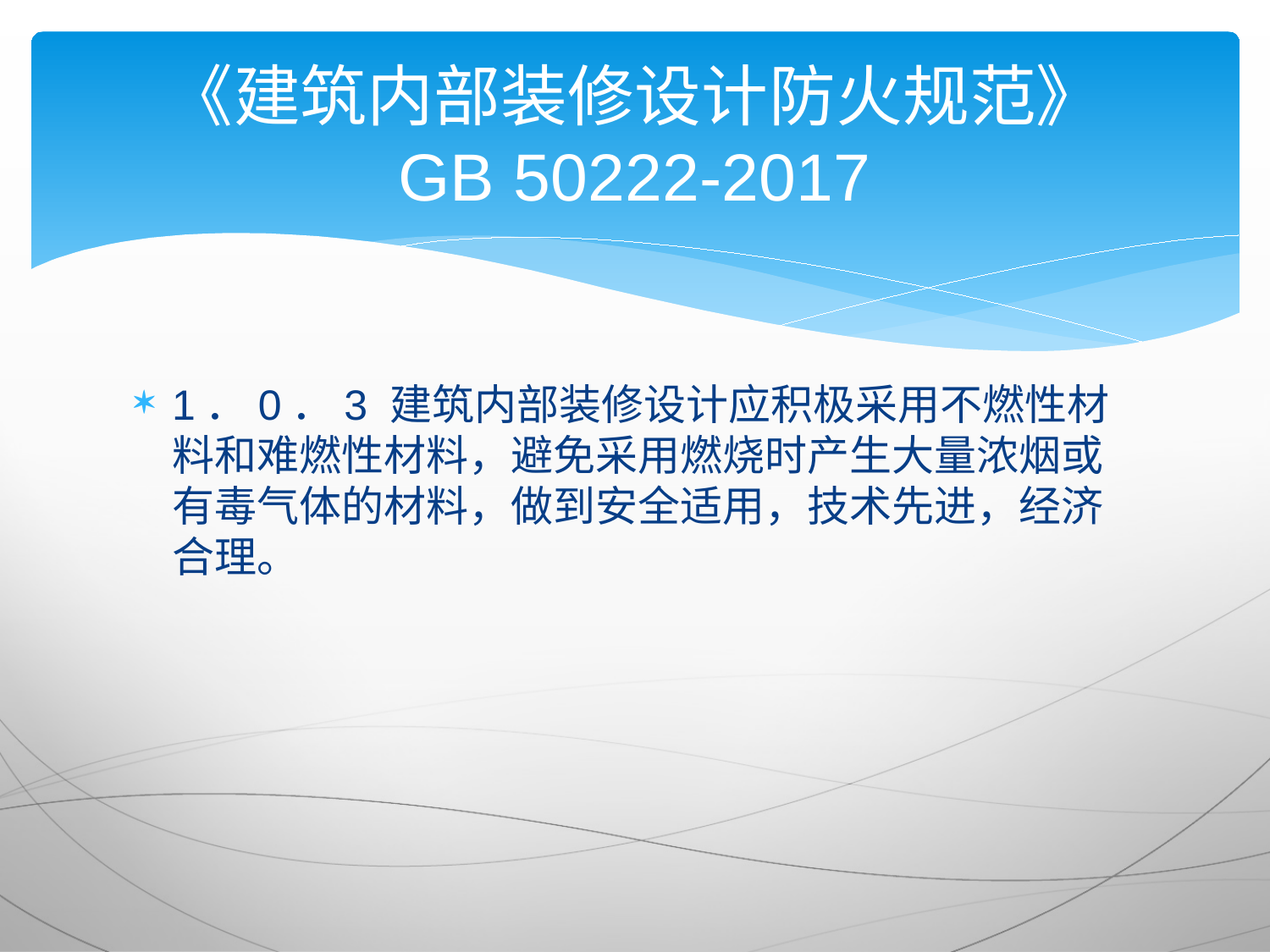

# 《建筑内部装修设计防火规范》 GB 50222-2017
1．0．3 建筑内部装修设计应积极采用不燃性材料和难燃性材料，避免采用燃烧时产生大量浓烟或有毒气体的材料，做到安全适用，技术先进，经济合理。